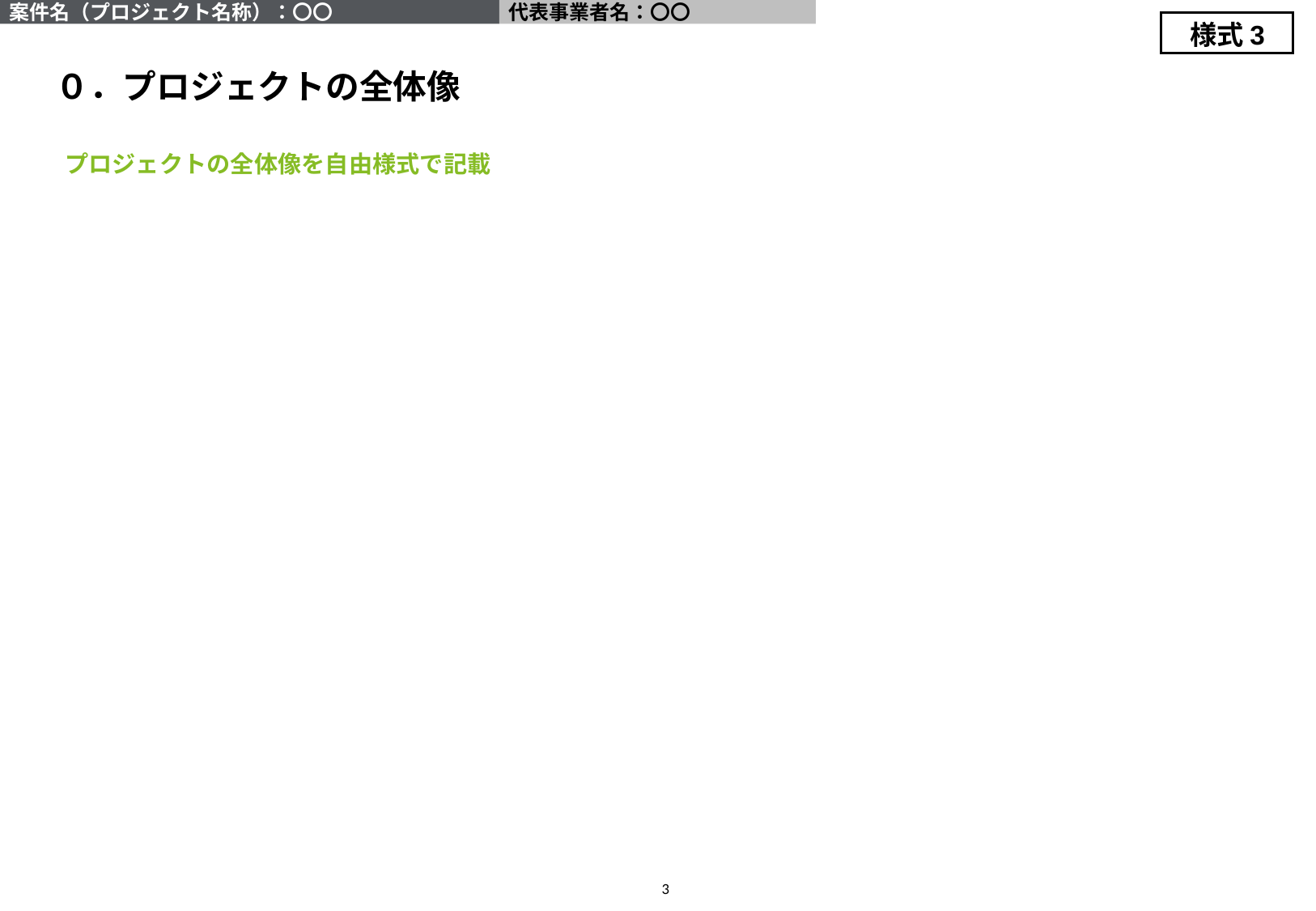

案件名（プロジェクト名称）：〇〇
代表事業者名：〇〇
様式3
# ０．プロジェクトの全体像
プロジェクトの全体像を自由様式で記載
3